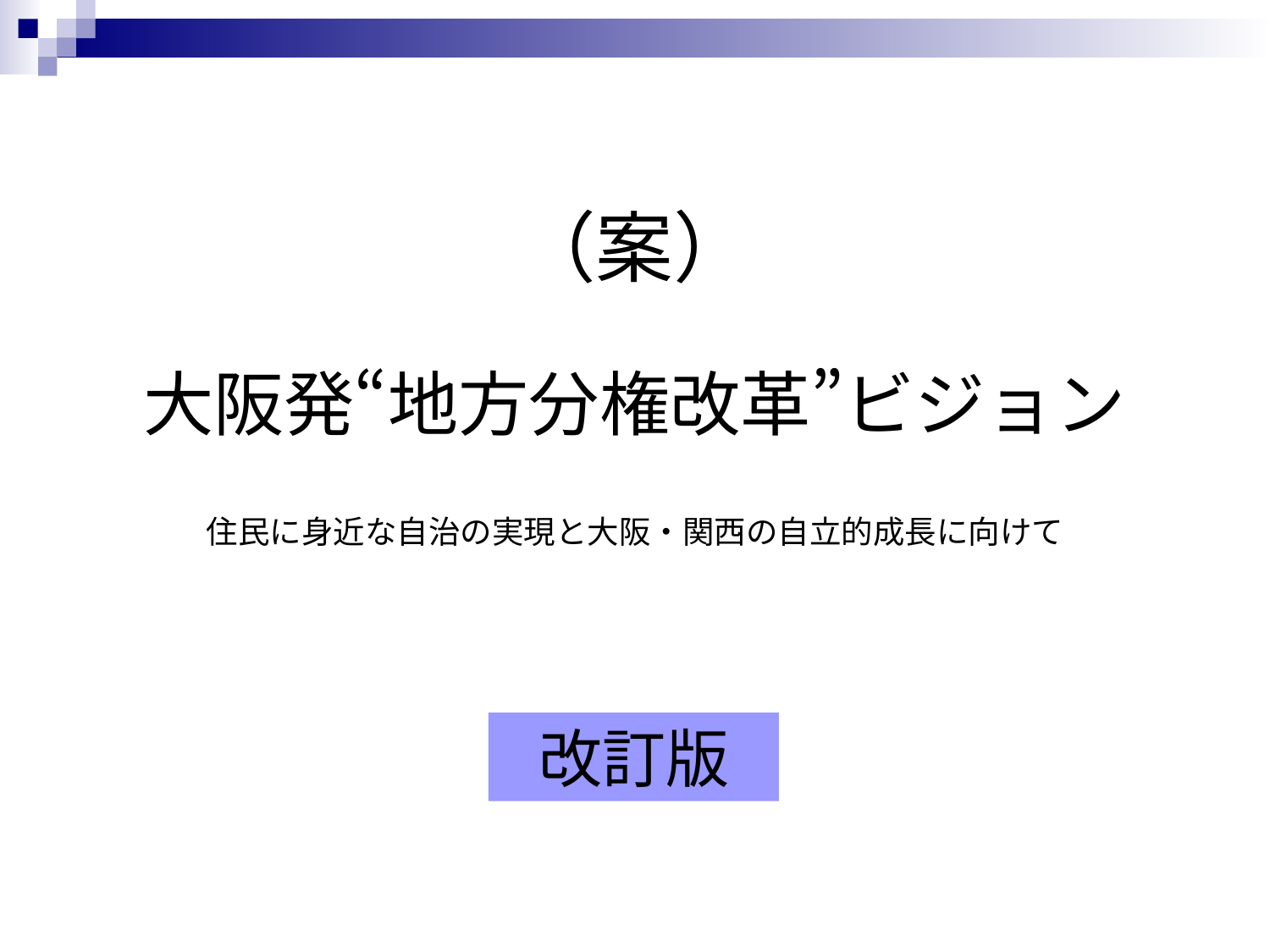

（案）
# 大阪発“地方分権改革”ビジョン 住民に身近な自治の実現と大阪・関西の自立的成長に向けて
改訂版